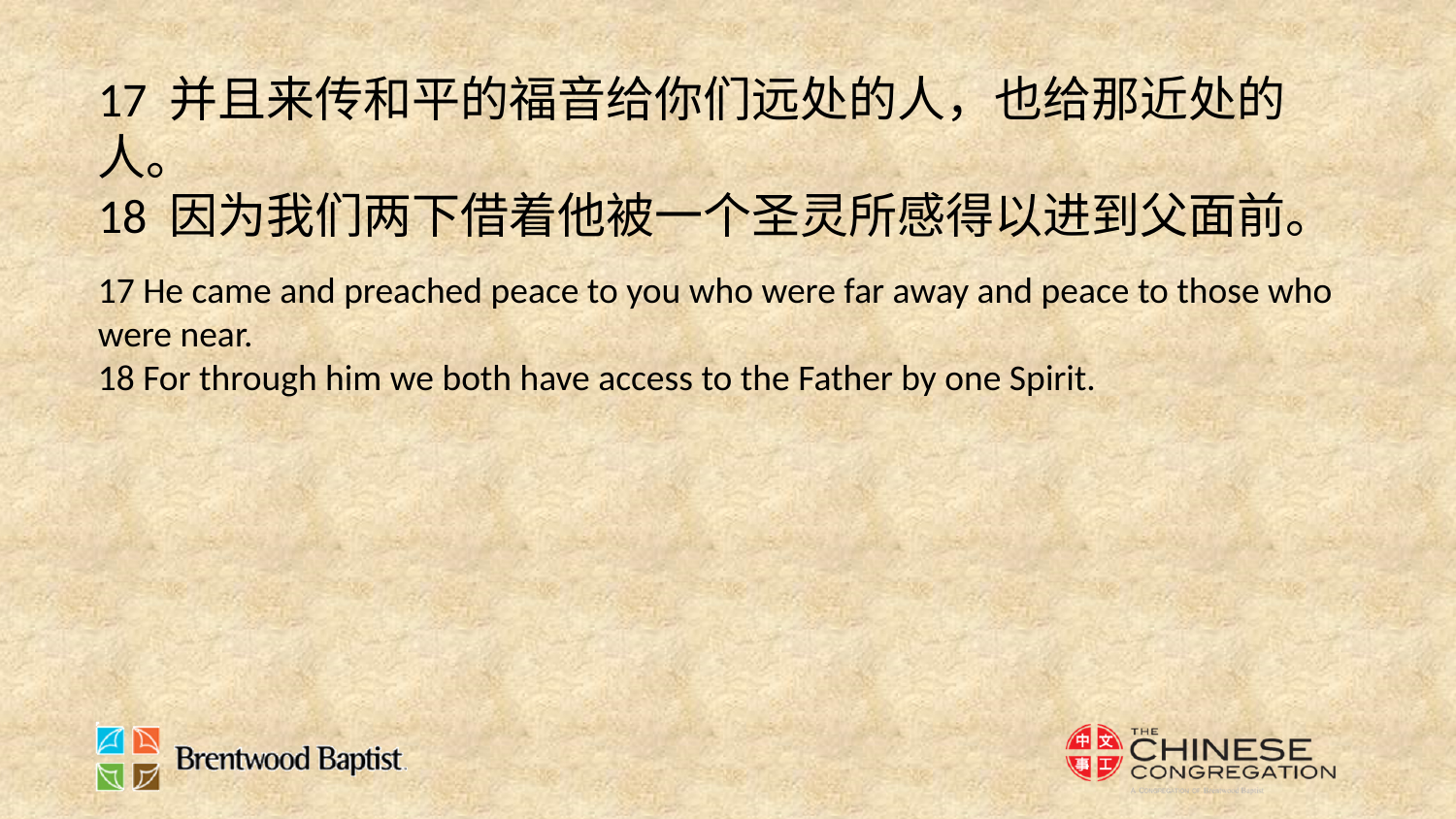

17 并且来传和平的福音给你们远处的人，也给那近处的人。
18 因为我们两下借着他被一个圣灵所感得以进到父面前。

17 He came and preached peace to you who were far away and peace to those who were near.
18 For through him we both have access to the Father by one Spirit.